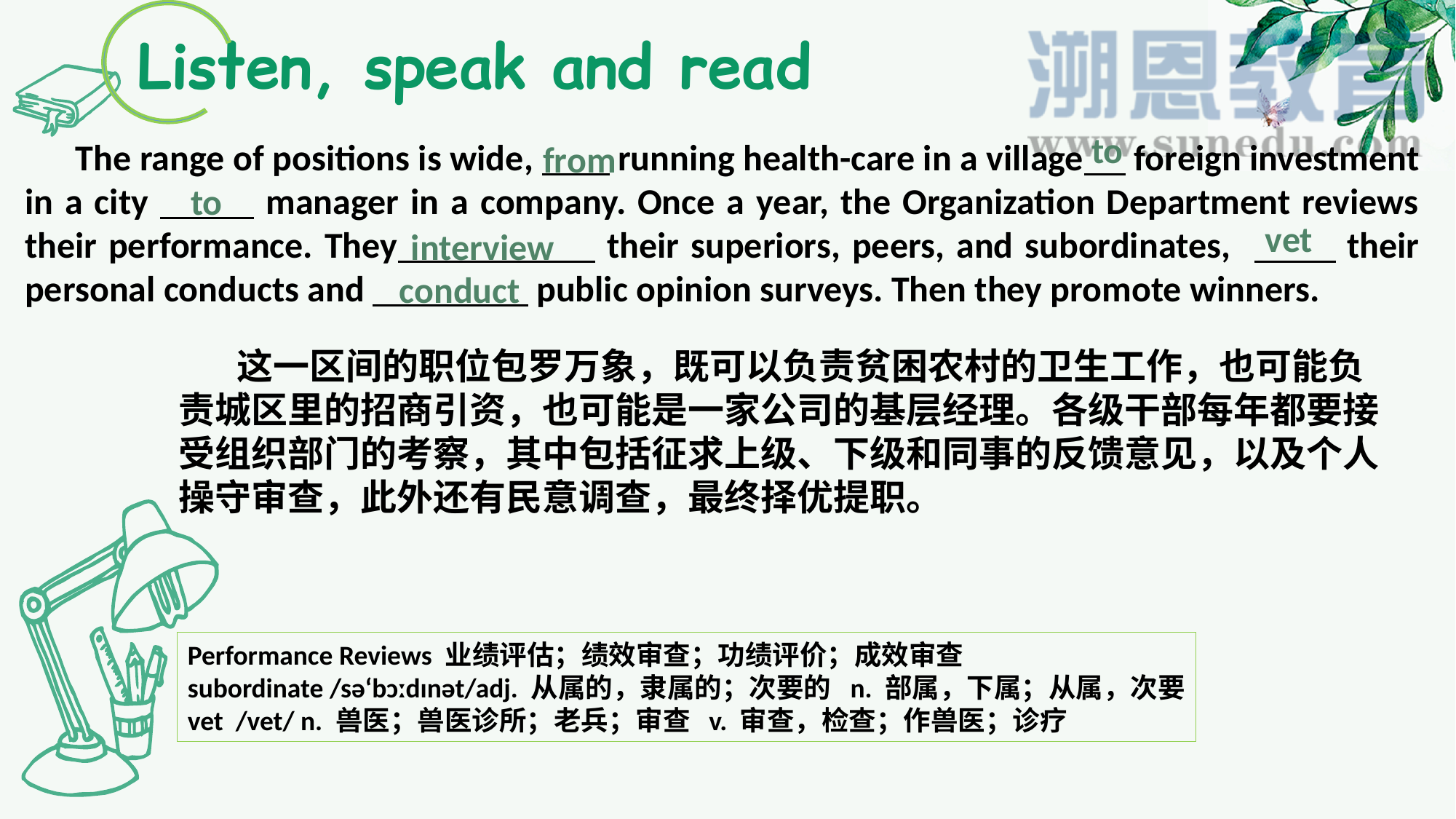

Listen, speak and read

to
      The range of positions is wide,          running health-care in a village      foreign investment in a city          manager in a company. Once a year, the Organization Department reviews their performance. They                  their superiors, peers, and subordinates,          their personal conducts and                     public opinion surveys. Then they promote winners.
from
to
vet
interview
conduct
      这一区间的职位包罗万象，既可以负责贫困农村的卫生工作，也可能负责城区里的招商引资，也可能是一家公司的基层经理。各级干部每年都要接受组织部门的考察，其中包括征求上级、下级和同事的反馈意见，以及个人操守审查，此外还有民意调查，最终择优提职。

Performance Reviews 业绩评估；绩效审查；功绩评价；成效审查
subordinate /sə‘bɔːdɪnət/adj. 从属的，隶属的；次要的  n. 部属，下属；从属，次要
vet  /vet/ n. 兽医；兽医诊所；老兵；审查  v. 审查，检查；作兽医；诊疗